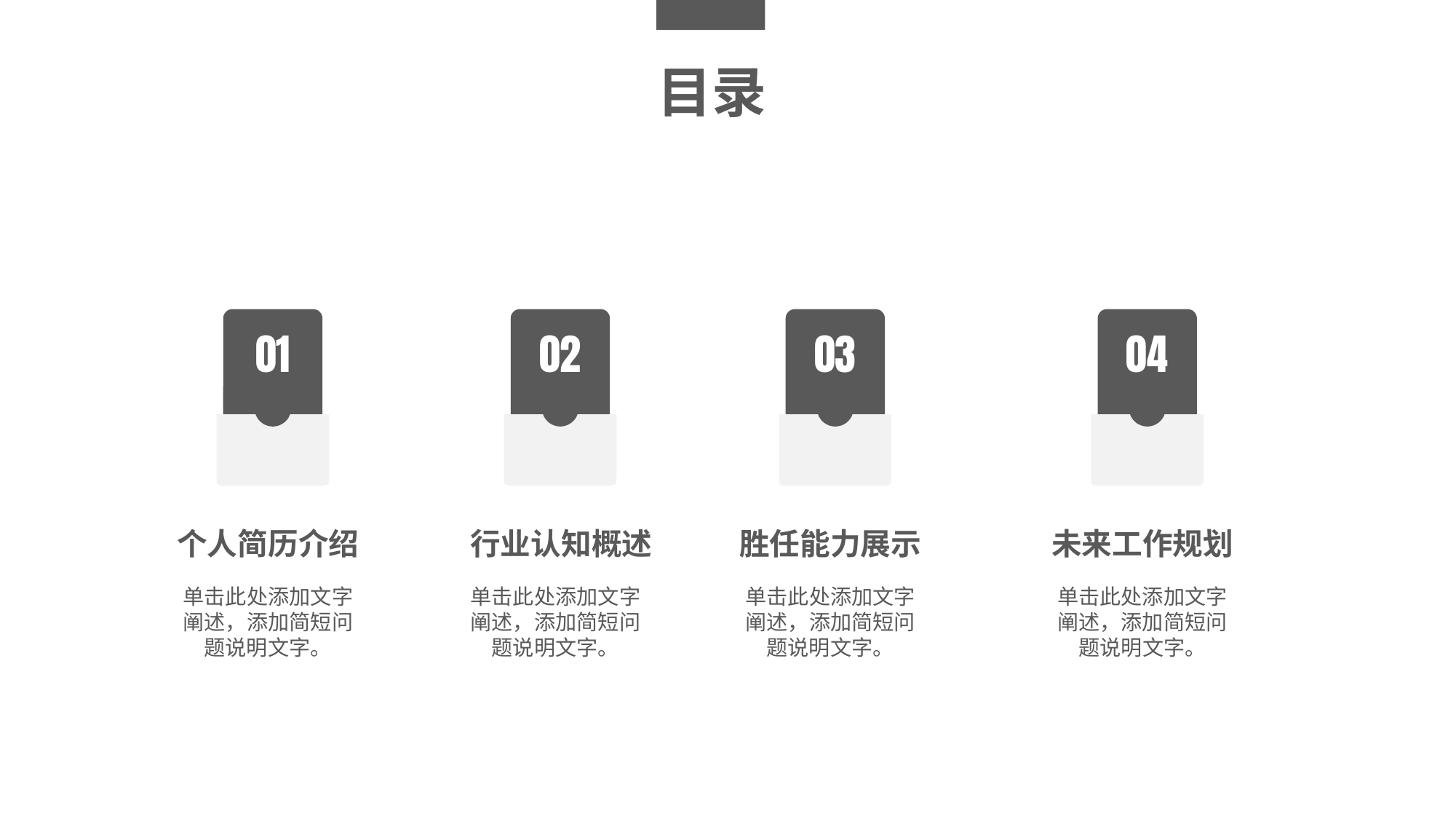

目录

01

个人简历介绍
单击此处添加文字阐述，添加简短问题说明文字。

02

行业认知概述
单击此处添加文字阐述，添加简短问题说明文字。

03

胜任能力展示
单击此处添加文字阐述，添加简短问题说明文字。

04

未来工作规划
单击此处添加文字阐述，添加简短问题说明文字。